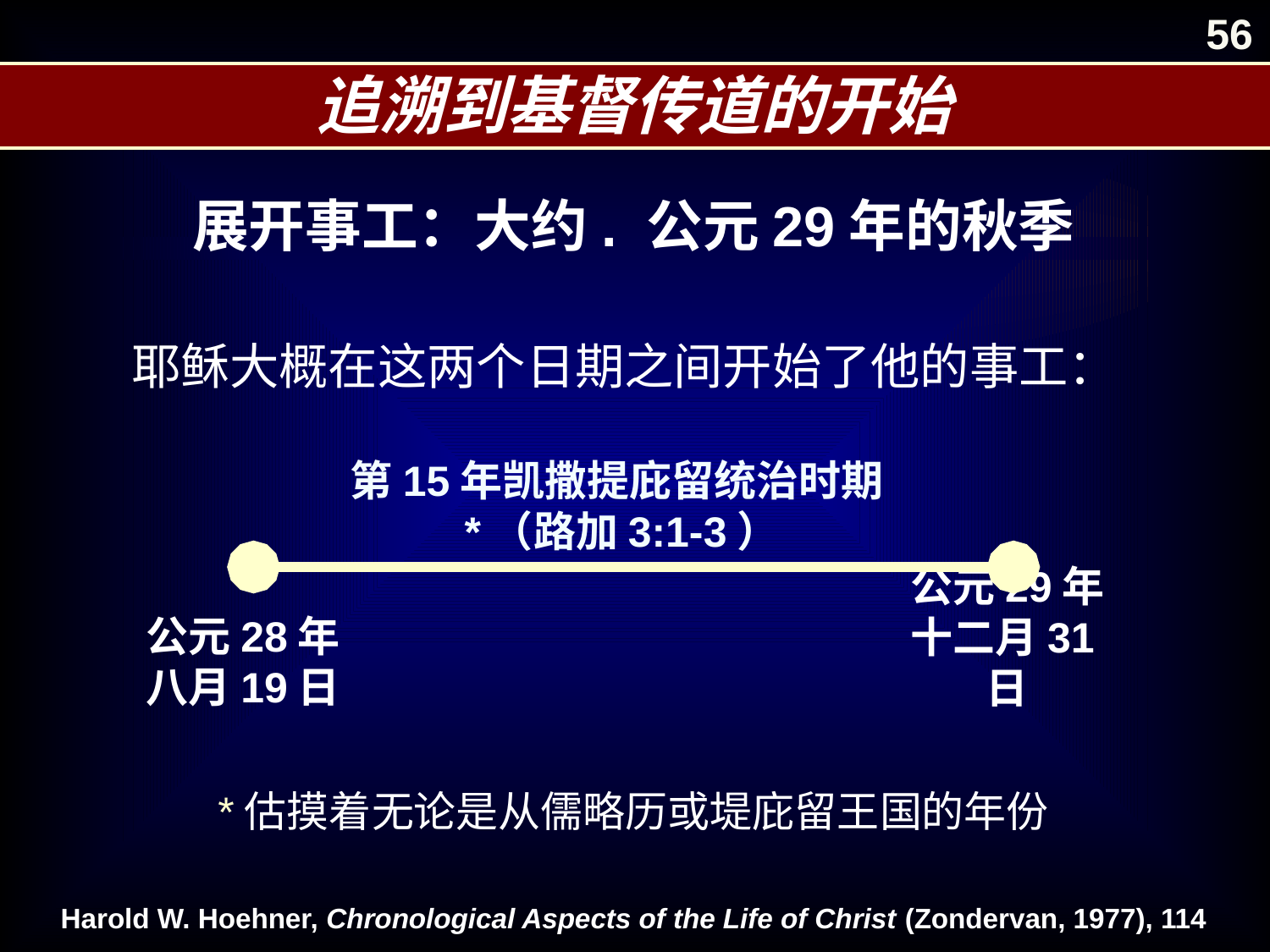

56
追溯到基督传道的开始
展开事工：大约. 公元29年的秋季
耶稣大概在这两个日期之间开始了他的事工：
第15年凯撒提庇留统治时期*（路加3:1-3）
公元28年八月19日
公元29年 十二月31日
*估摸着无论是从儒略历或堤庇留王国的年份
Harold W. Hoehner, Chronological Aspects of the Life of Christ (Zondervan, 1977), 114